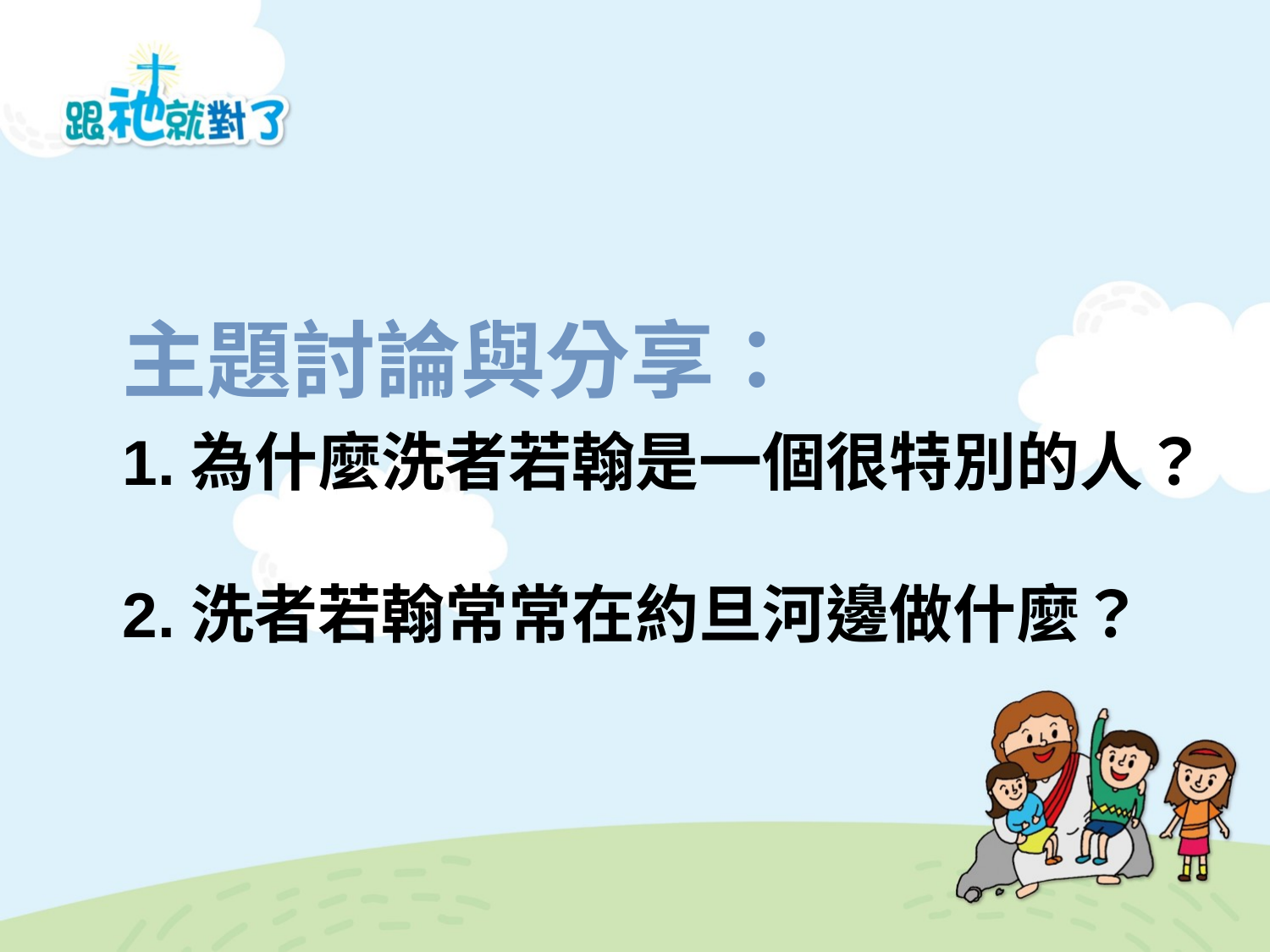

主題討論與分享：
1.為什麼洗者若翰是一個很特別的人？

2.洗者若翰常常在約旦河邊做什麼？